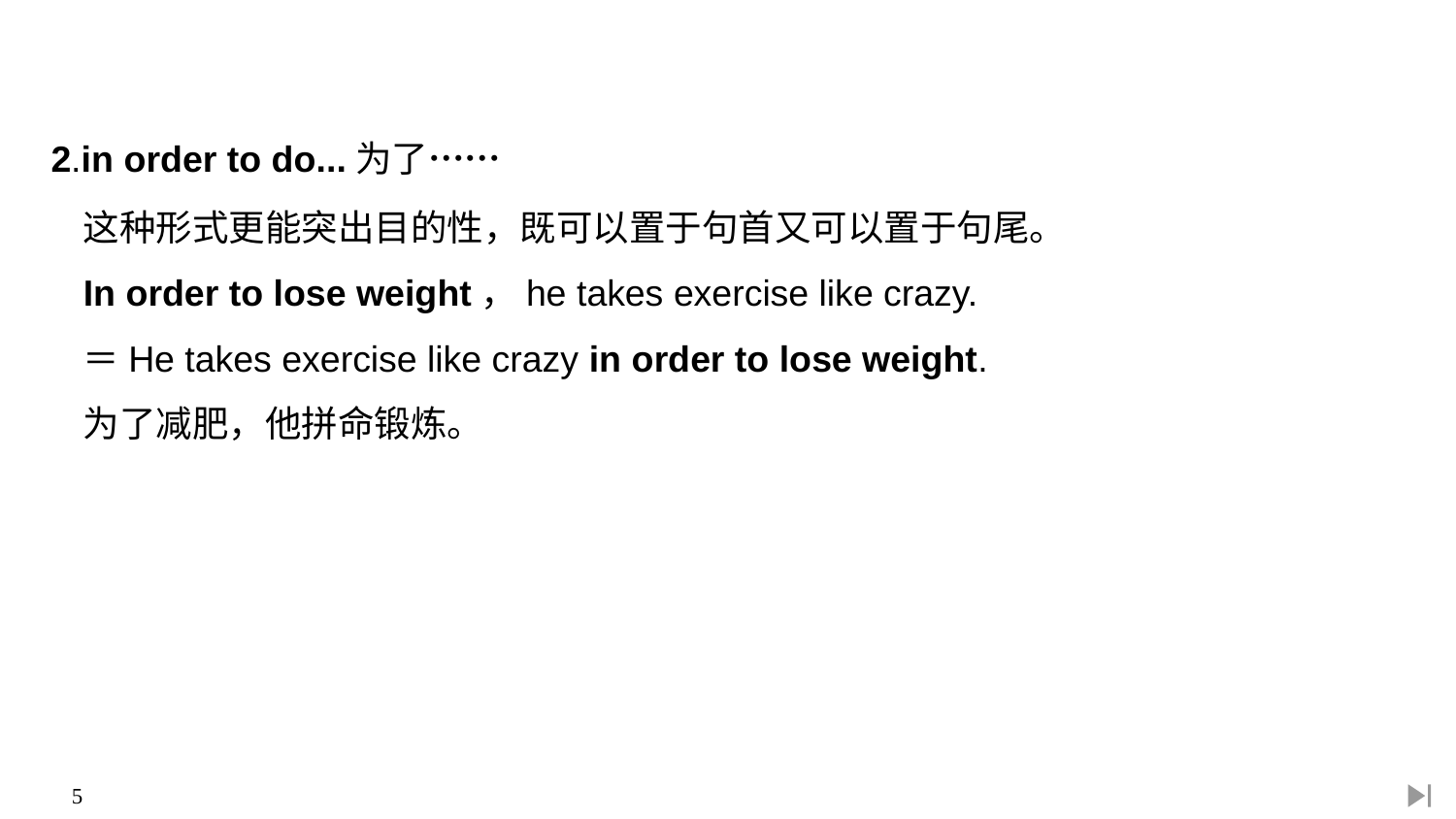

2.in order to do...为了……
这种形式更能突出目的性，既可以置于句首又可以置于句尾。
In order to lose weight，he takes exercise like crazy.
＝He takes exercise like crazy in order to lose weight.
为了减肥，他拼命锻炼。